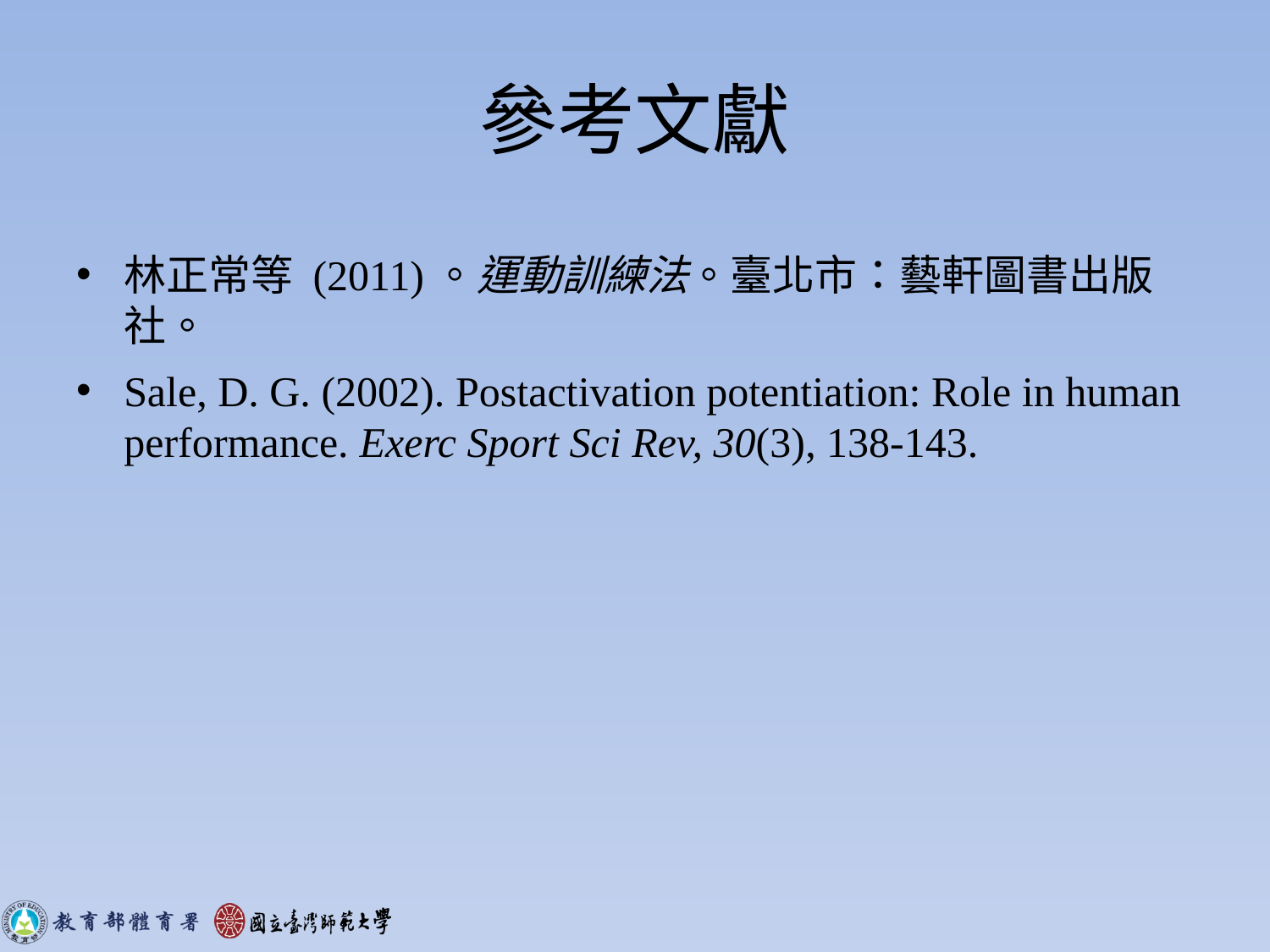

# 參考文獻
林正常等 (2011)。運動訓練法。臺北市：藝軒圖書出版社。
Sale, D. G. (2002). Postactivation potentiation: Role in human performance. Exerc Sport Sci Rev, 30(3), 138-143.